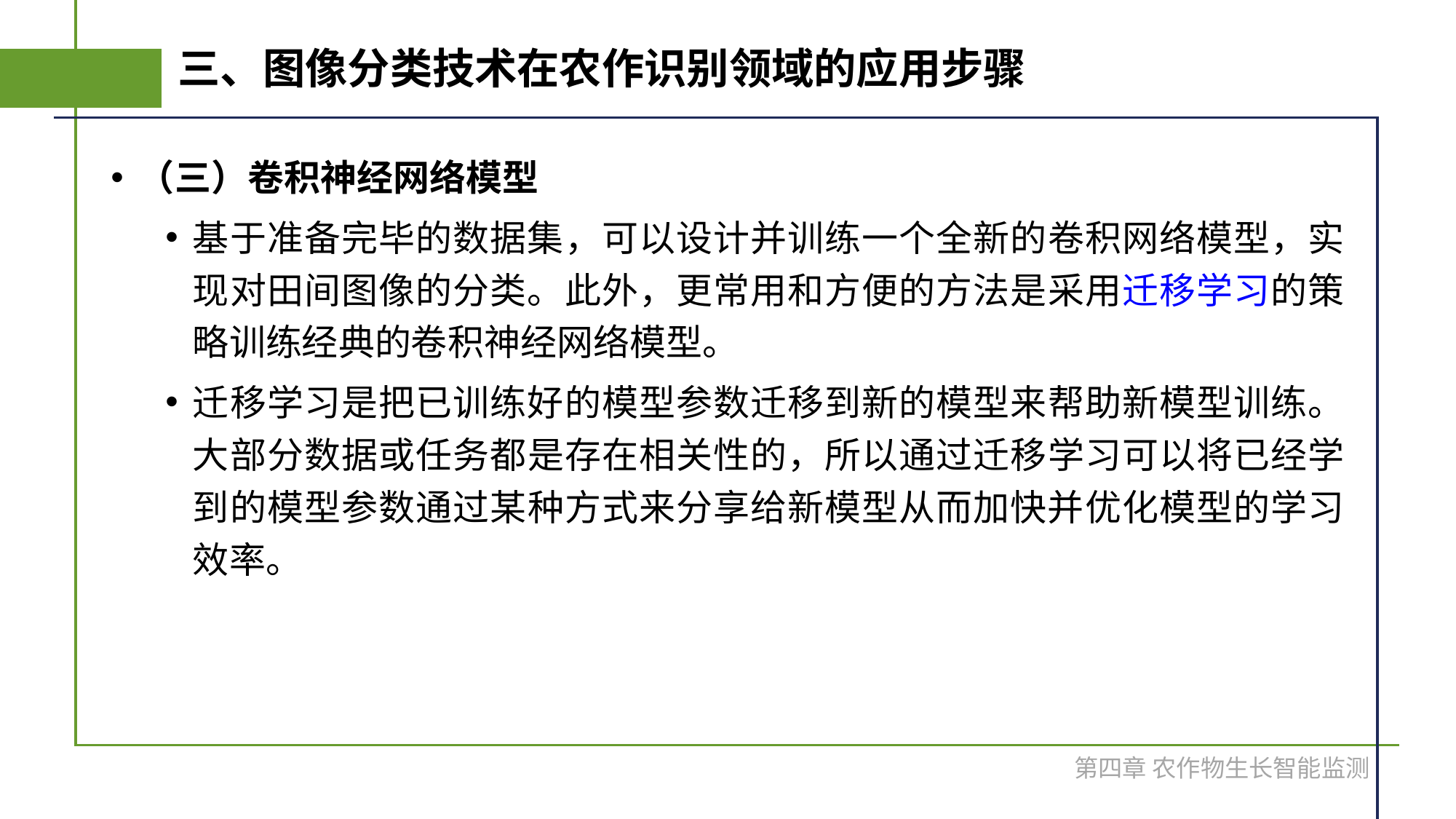

# 三、图像分类技术在农作识别领域的应用步骤
（三）卷积神经网络模型
基于准备完毕的数据集，可以设计并训练一个全新的卷积网络模型，实现对田间图像的分类。此外，更常用和方便的方法是采用迁移学习的策略训练经典的卷积神经网络模型。
迁移学习是把已训练好的模型参数迁移到新的模型来帮助新模型训练。大部分数据或任务都是存在相关性的，所以通过迁移学习可以将已经学到的模型参数通过某种方式来分享给新模型从而加快并优化模型的学习效率。

第四章 农作物生长智能监测